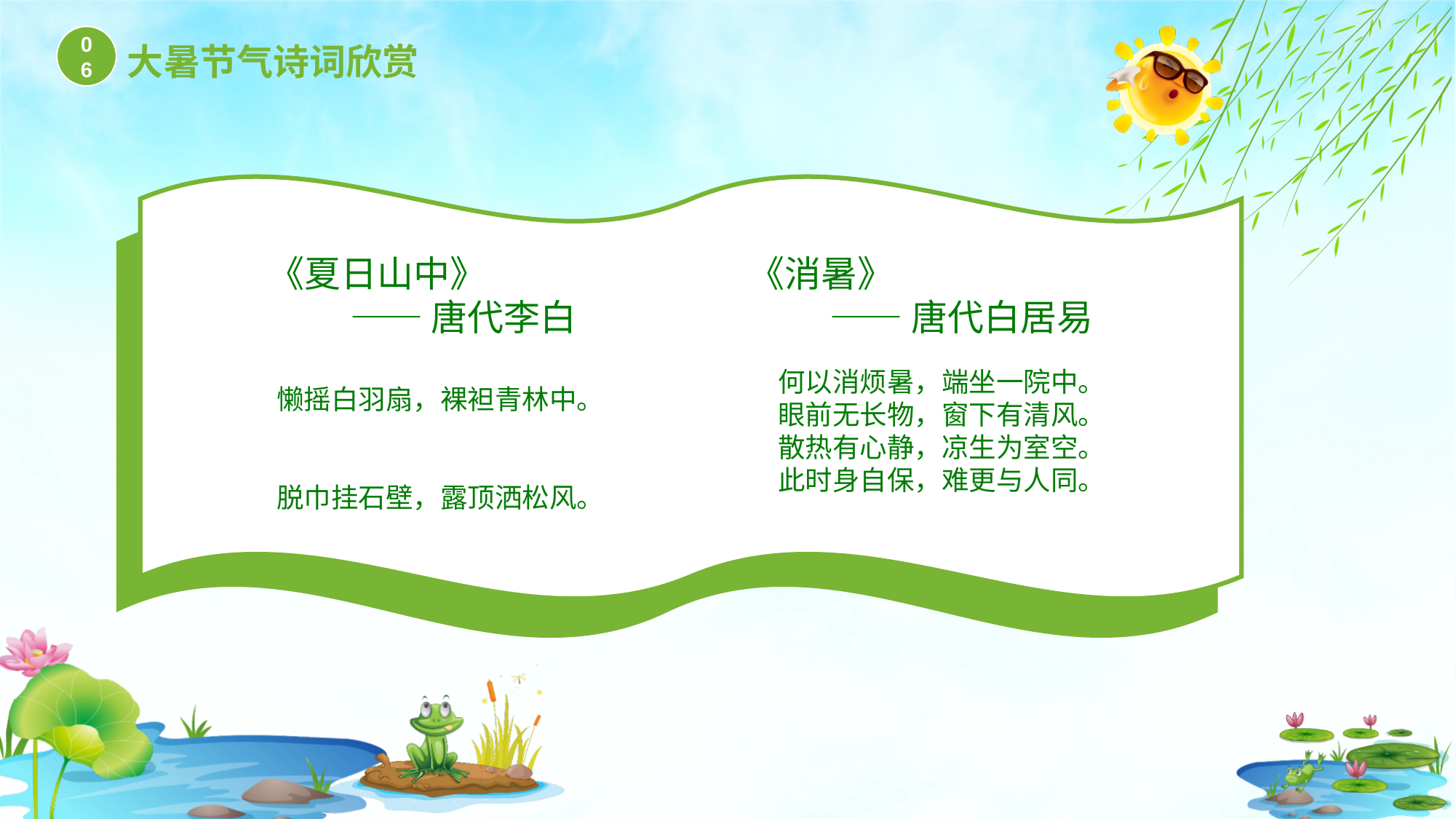

06
大暑节气诗词欣赏

《夏日山中》
          ——唐代李白
《消暑》
          ——唐代白居易
懒摇白羽扇，裸袒青林中。
脱巾挂石壁，露顶洒松风。
何以消烦暑，端坐一院中。
眼前无长物，窗下有清风。
散热有心静，凉生为室空。
此时身自保，难更与人同。